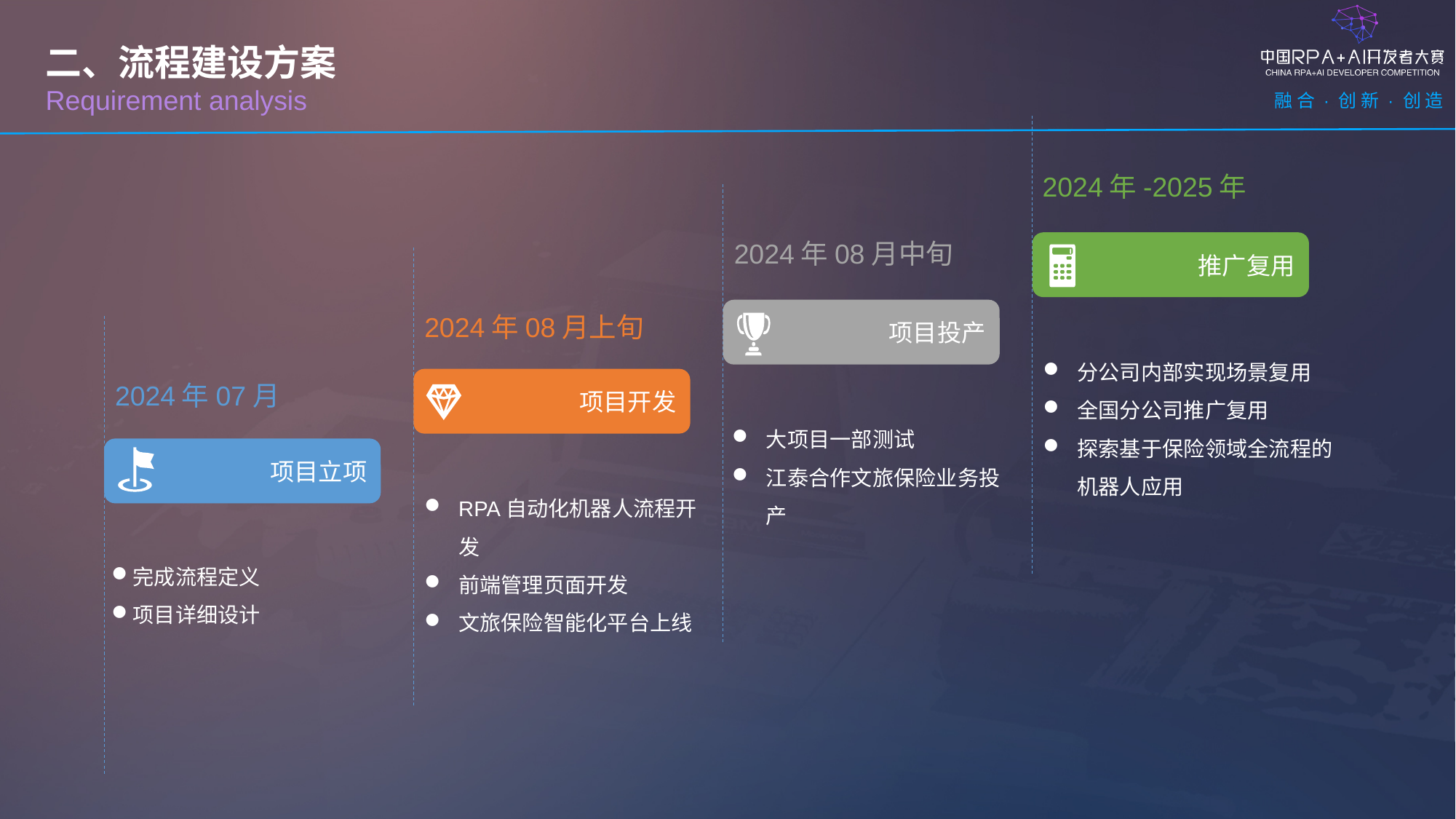

二、流程建设方案
Requirement analysis
2024年-2025年
2024年08月中旬
推广复用

项目投产

2024年08月上旬
分公司内部实现场景复用
全国分公司推广复用
探索基于保险领域全流程的机器人应用
项目开发

2024年07月
大项目一部测试
江泰合作文旅保险业务投产
项目立项

RPA自动化机器人流程开发
前端管理页面开发
文旅保险智能化平台上线
完成流程定义
项目详细设计